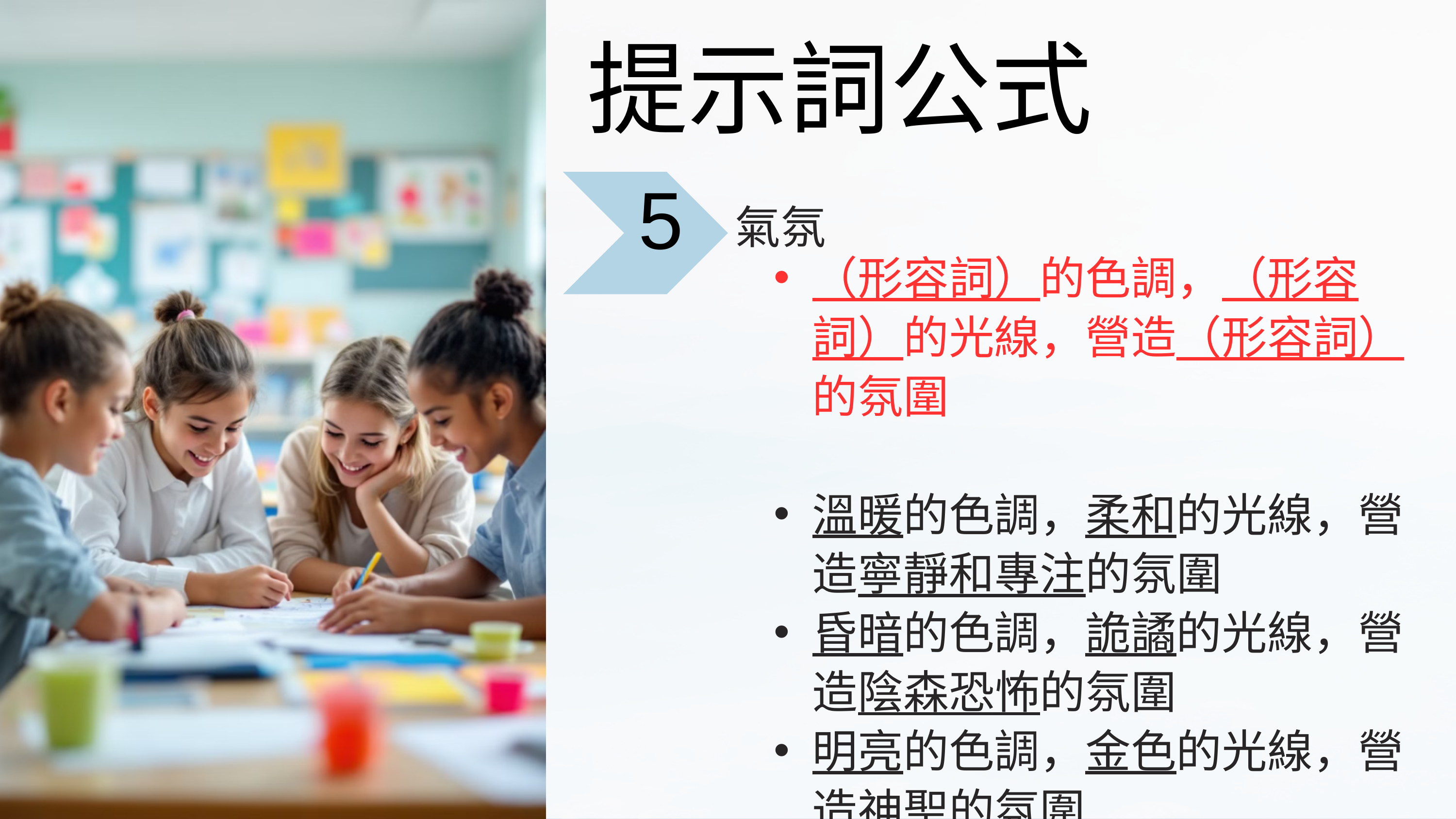

提示詞公式

5
氣氛
（形容詞）的色調，（形容詞）的光線，營造（形容詞）的氛圍

溫暖的色調，柔和的光線，營造寧靜和專注的氛圍
昏暗的色調，詭譎的光線，營造陰森恐怖的氛圍
明亮的色調，金色的光線，營造神聖的氛圍